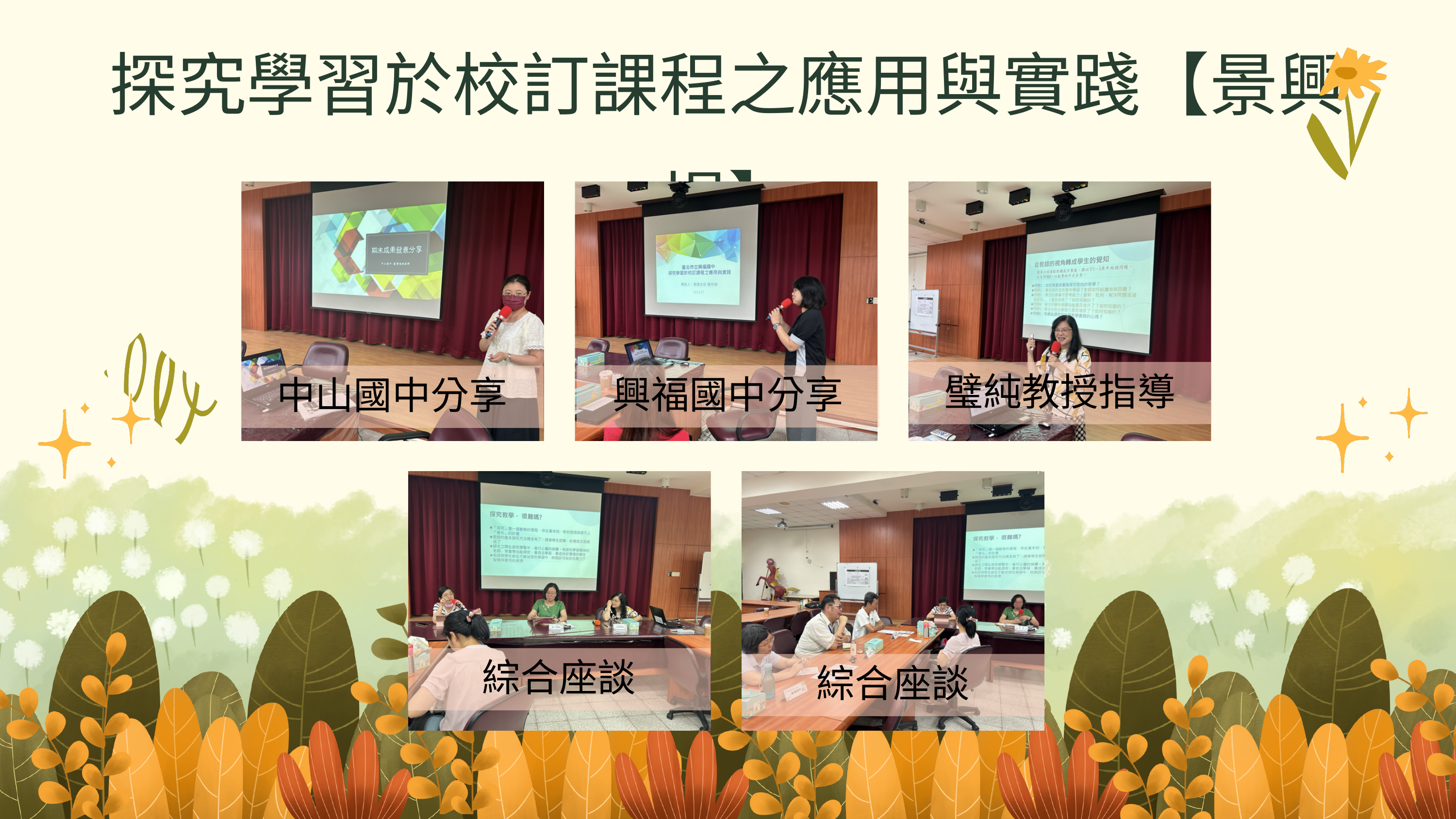

探究學習於校訂課程之應用與實踐【景興場】

中山國中分享
興福國中分享
璧純教授指導
綜合座談
綜合座談